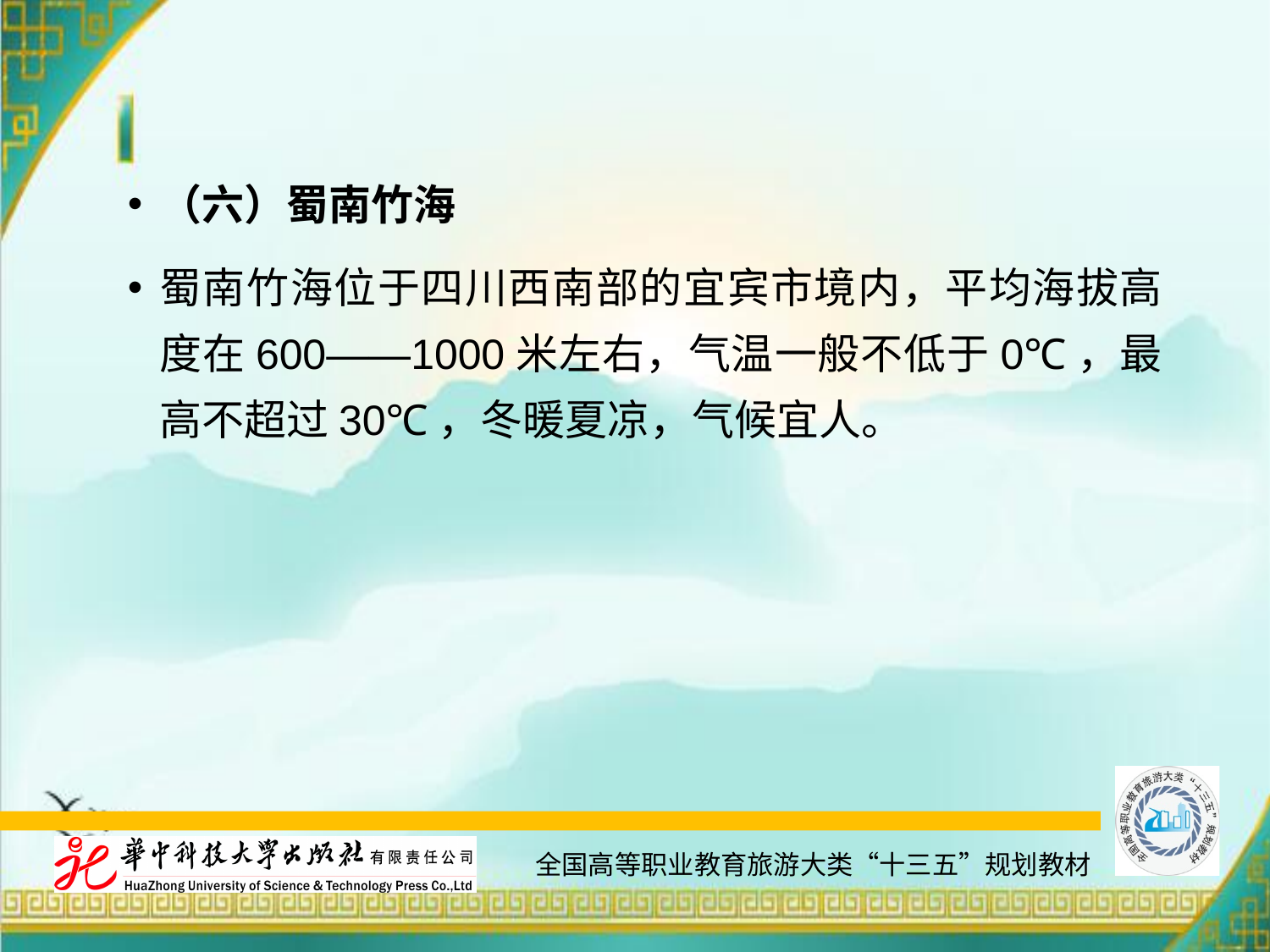

#
（六）蜀南竹海
蜀南竹海位于四川西南部的宜宾市境内，平均海拔高度在600——1000米左右，气温一般不低于0℃，最高不超过30℃，冬暖夏凉，气候宜人。